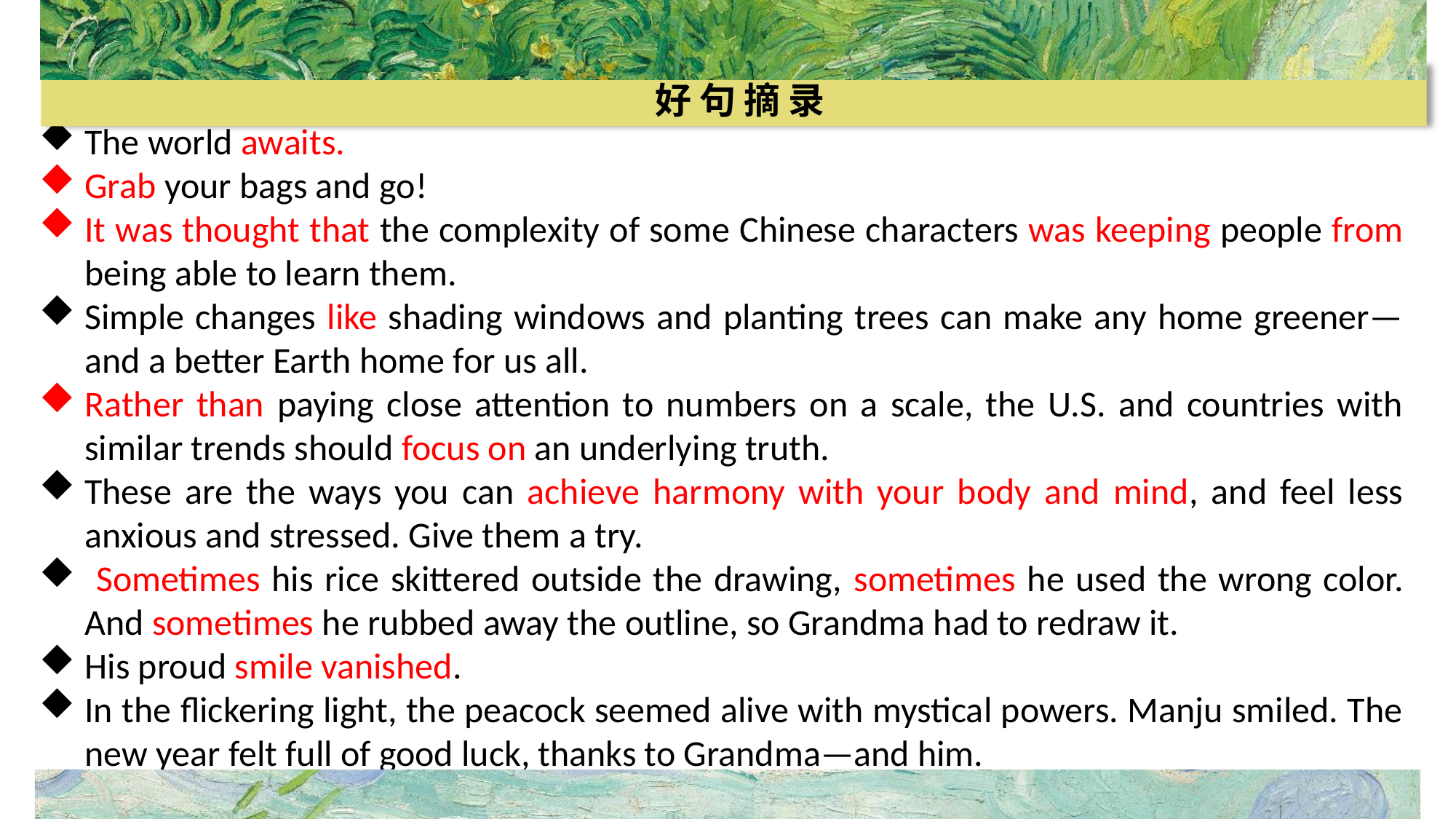

好 句 摘 录
The world awaits.
Grab your bags and go!
It was thought that the complexity of some Chinese characters was keeping people from being able to learn them.
Simple changes like shading windows and planting trees can make any home greener—and a better Earth home for us all.
Rather than paying close attention to numbers on a scale, the U.S. and countries with similar trends should focus on an underlying truth.
These are the ways you can achieve harmony with your body and mind, and feel less anxious and stressed. Give them a try.
 Sometimes his rice skittered outside the drawing, sometimes he used the wrong color. And sometimes he rubbed away the outline, so Grandma had to redraw it.
His proud smile vanished.
In the flickering light, the peacock seemed alive with mystical powers. Manju smiled. The new year felt full of good luck, thanks to Grandma—and him.